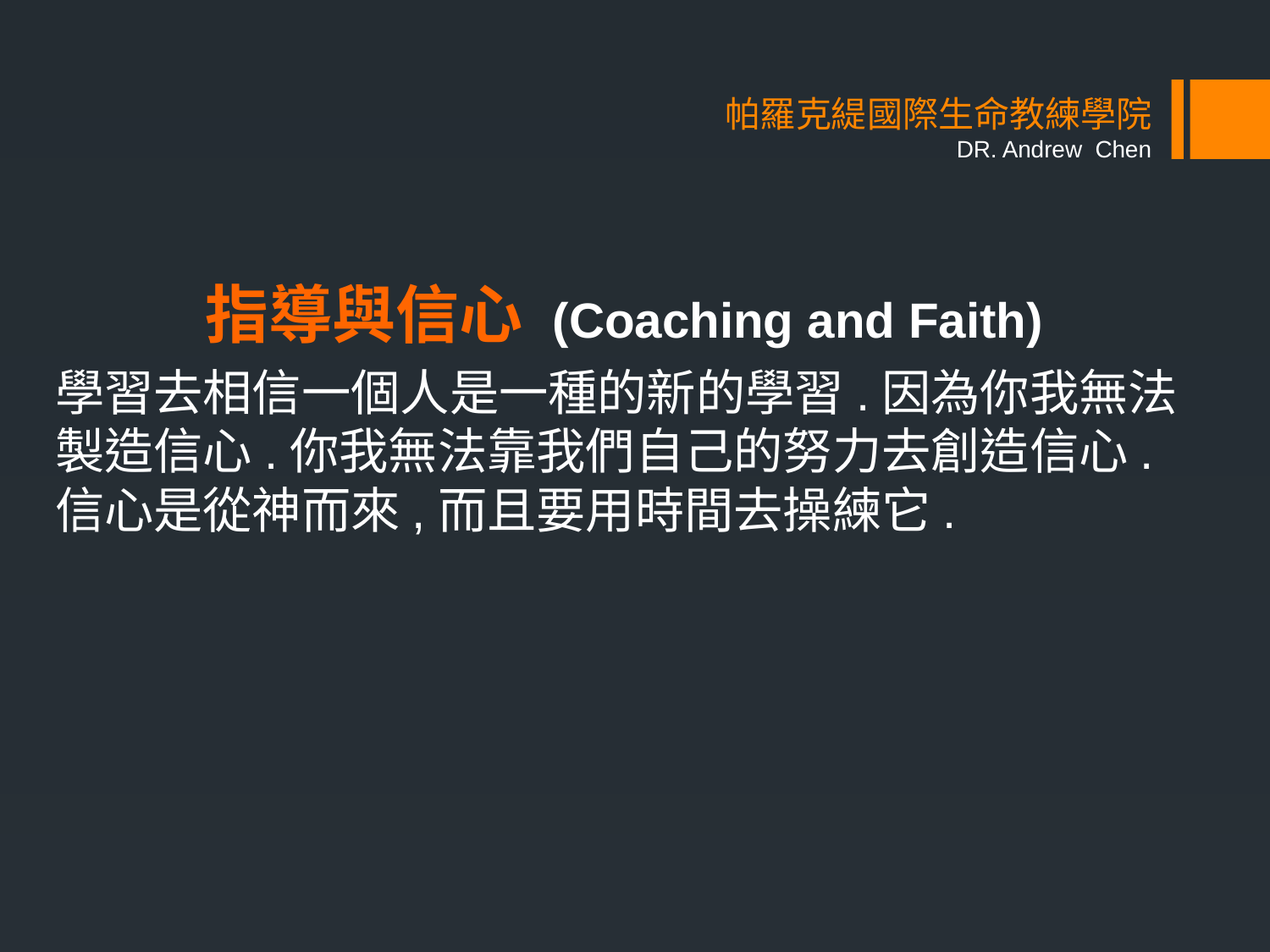

# 帕羅克緹國際生命教練學院 DR. Andrew  Chen

指導與信心 (Coaching and Faith)
學習去相信一個人是一種的新的學習.因為你我無法製造信心.你我無法靠我們自己的努力去創造信心.信心是從神而來,而且要用時間去操練它.